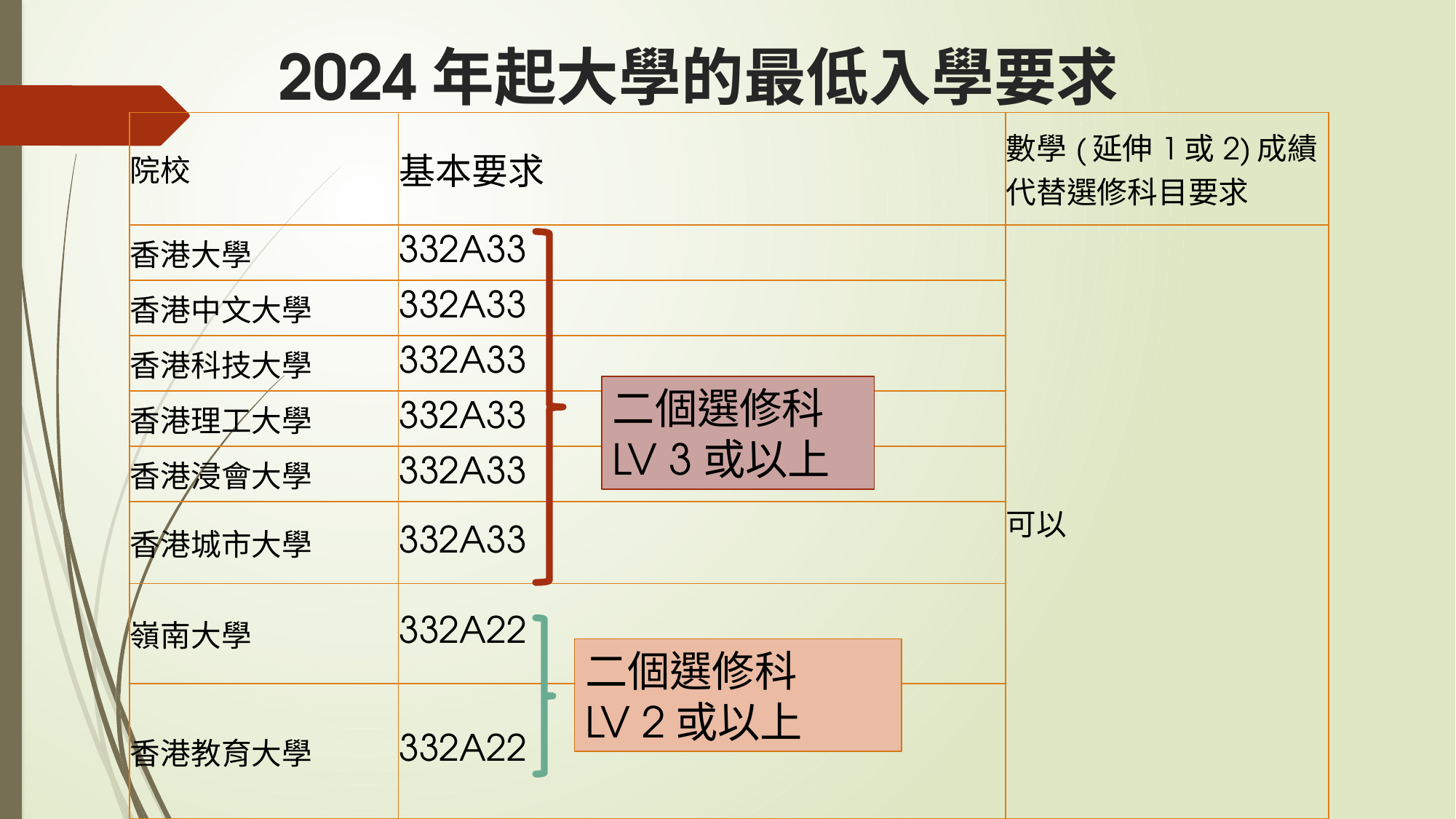

# 2024年起大學的最低入學要求
| 院校 | 基本要求 | 數學(延伸1或2)成績代替選修科目要求 |
| --- | --- | --- |
| 香港大學 | 332A33 | 可以 |
| 香港中文大學 | 332A33 |  |
| 香港科技大學 | 332A33 |  |
| 香港理工大學 | 332A33 |  |
| 香港浸會大學 | 332A33 |  |
| 香港城市大學 | 332A33 |  |
| 嶺南大學 | 332A22 |  |
| 香港教育大學 | 332A22 |  |

二個選修科LV 3或以上

二個選修科
LV 2或以上